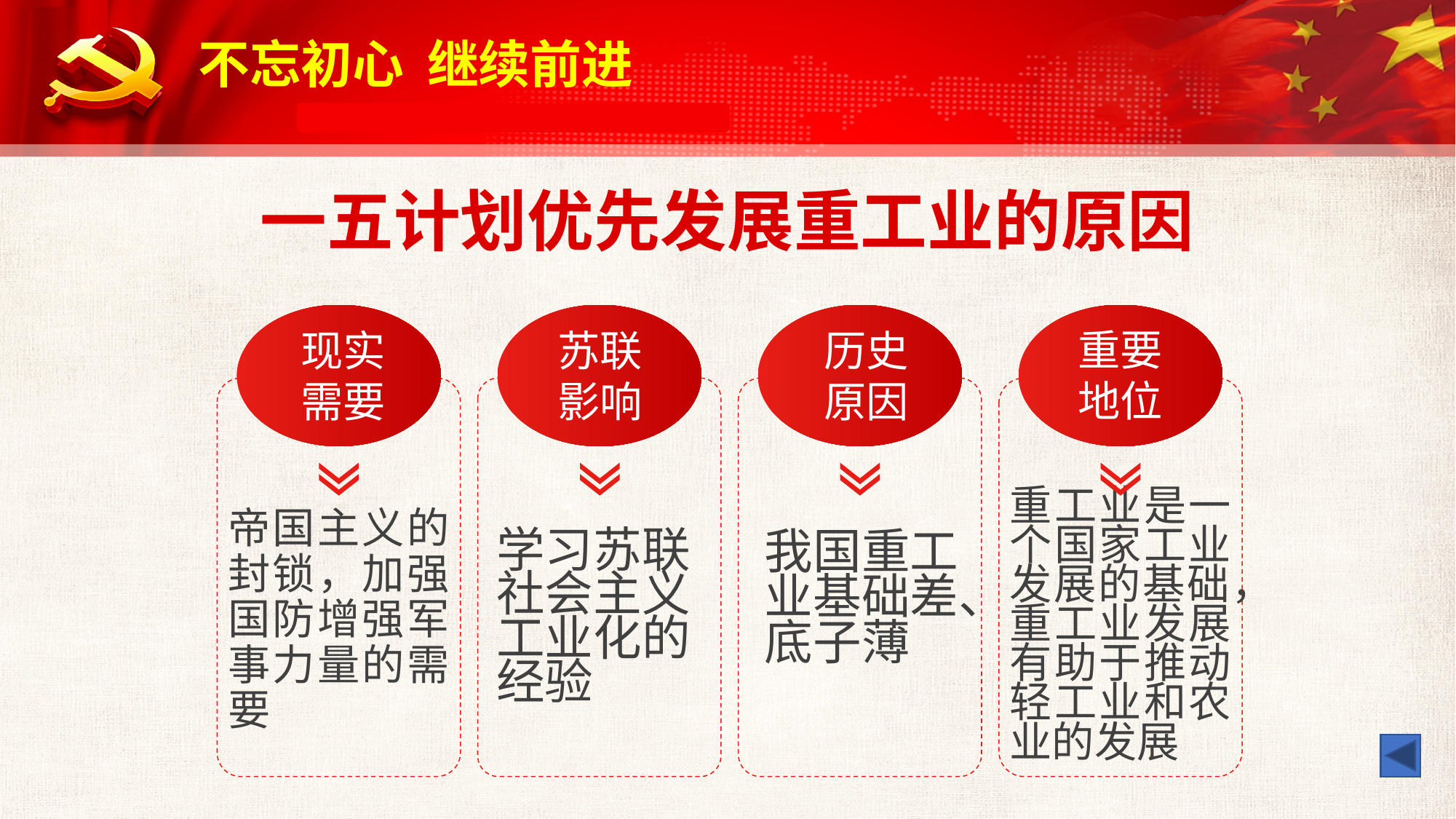

一五计划优先发展重工业的原因
重要地位

现实需要

苏联影响

历史原因

重工业是一个国家工业发展的基础，重工业发展有助于推动轻工业和农业的发展
帝国主义的封锁，加强国防增强军事力量的需要
学习苏联社会主义工业化的经验
我国重工业基础差、底子薄